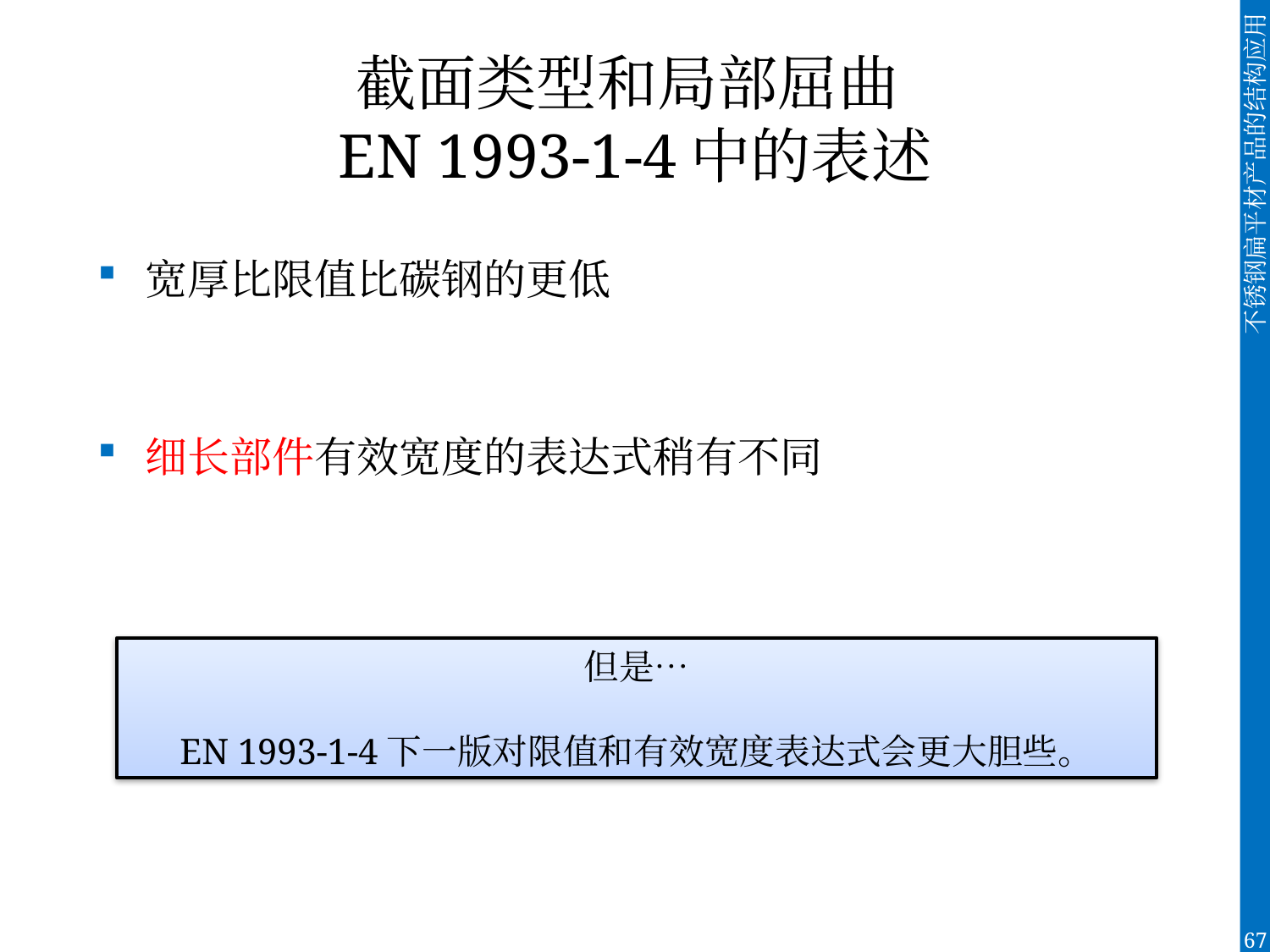

# 截面类型和局部屈曲 EN 1993-1-4中的表述
宽厚比限值比碳钢的更低

细长部件有效宽度的表达式稍有不同
但是…
EN 1993-1-4下一版对限值和有效宽度表达式会更大胆些。
67